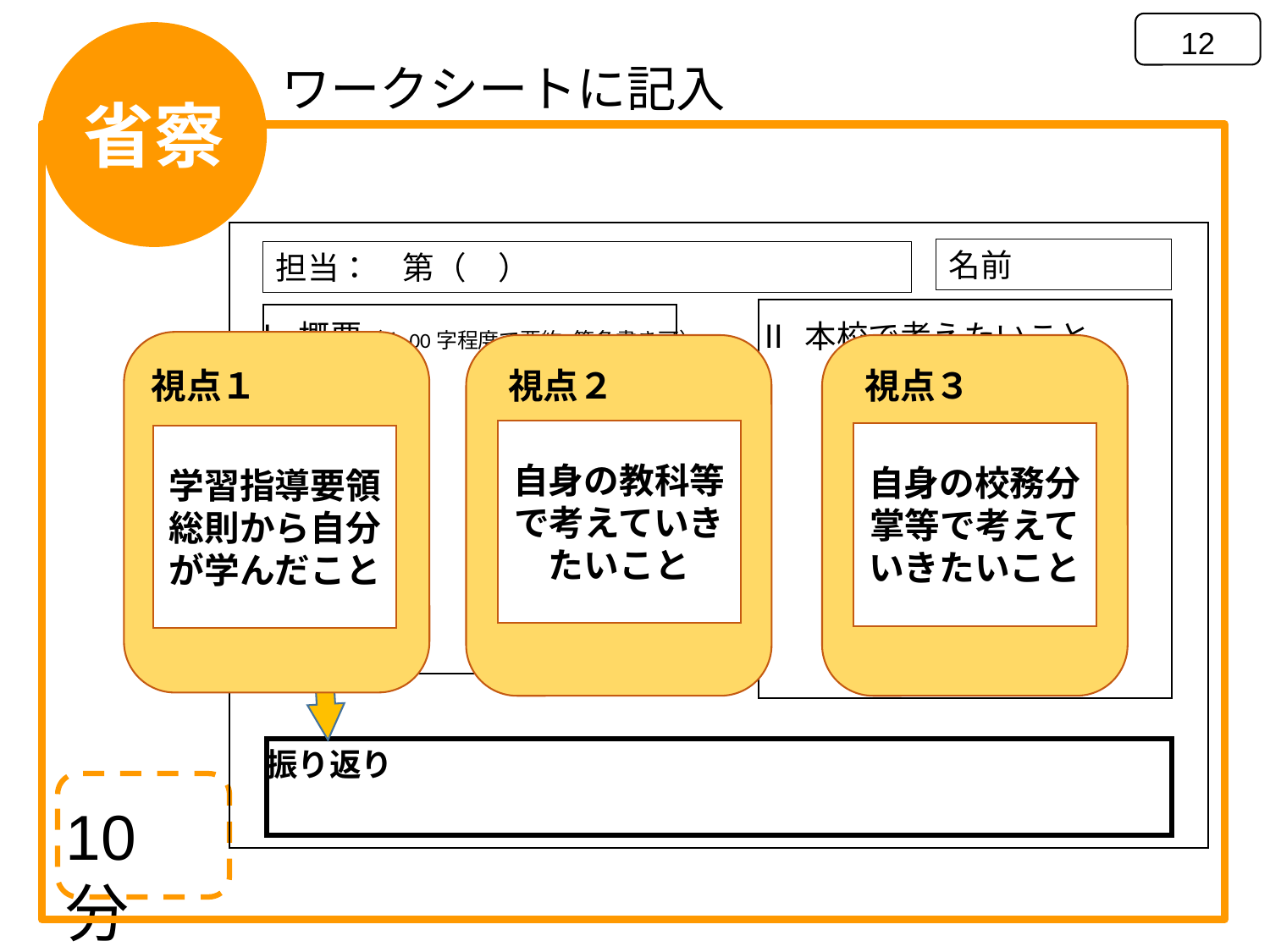

12

ワークシートに記入
省察

名前
担当：　第（　）

Ⅰ 概要（１00字程度で要約･箇条書き可）
Ⅱ 本校で考えたいこと

振り返り

視点１
視点２
視点３
自身の教科等で考えていきたいこと
自身の校務分掌等で考えていきたいこと
学習指導要領総則から自分が学んだこと

10分